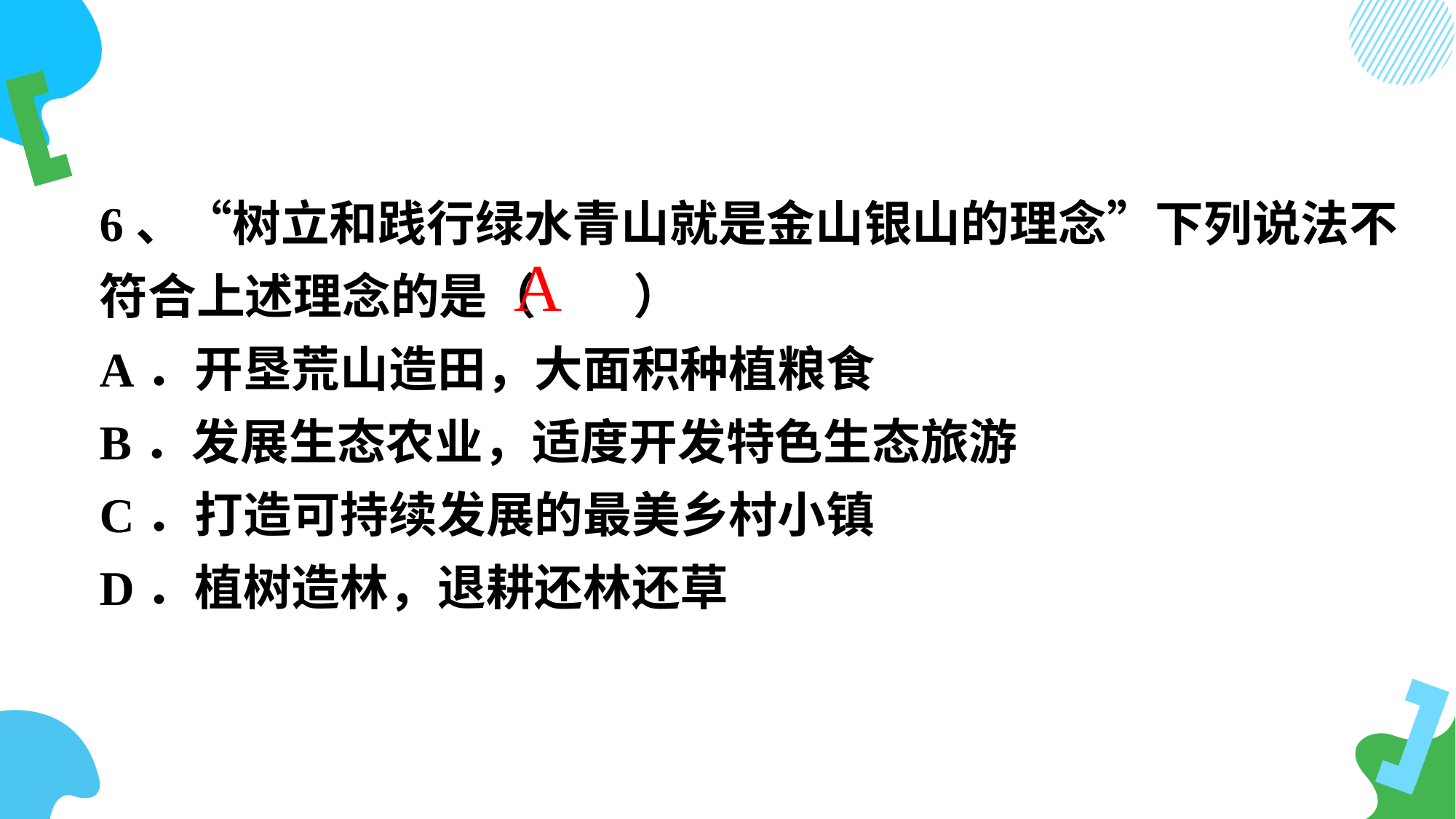

6、“树立和践行绿水青山就是金山银山的理念”下列说法不符合上述理念的是（　　）
A．开垦荒山造田，大面积种植粮食
B．发展生态农业，适度开发特色生态旅游
C．打造可持续发展的最美乡村小镇
D．植树造林，退耕还林还草

A